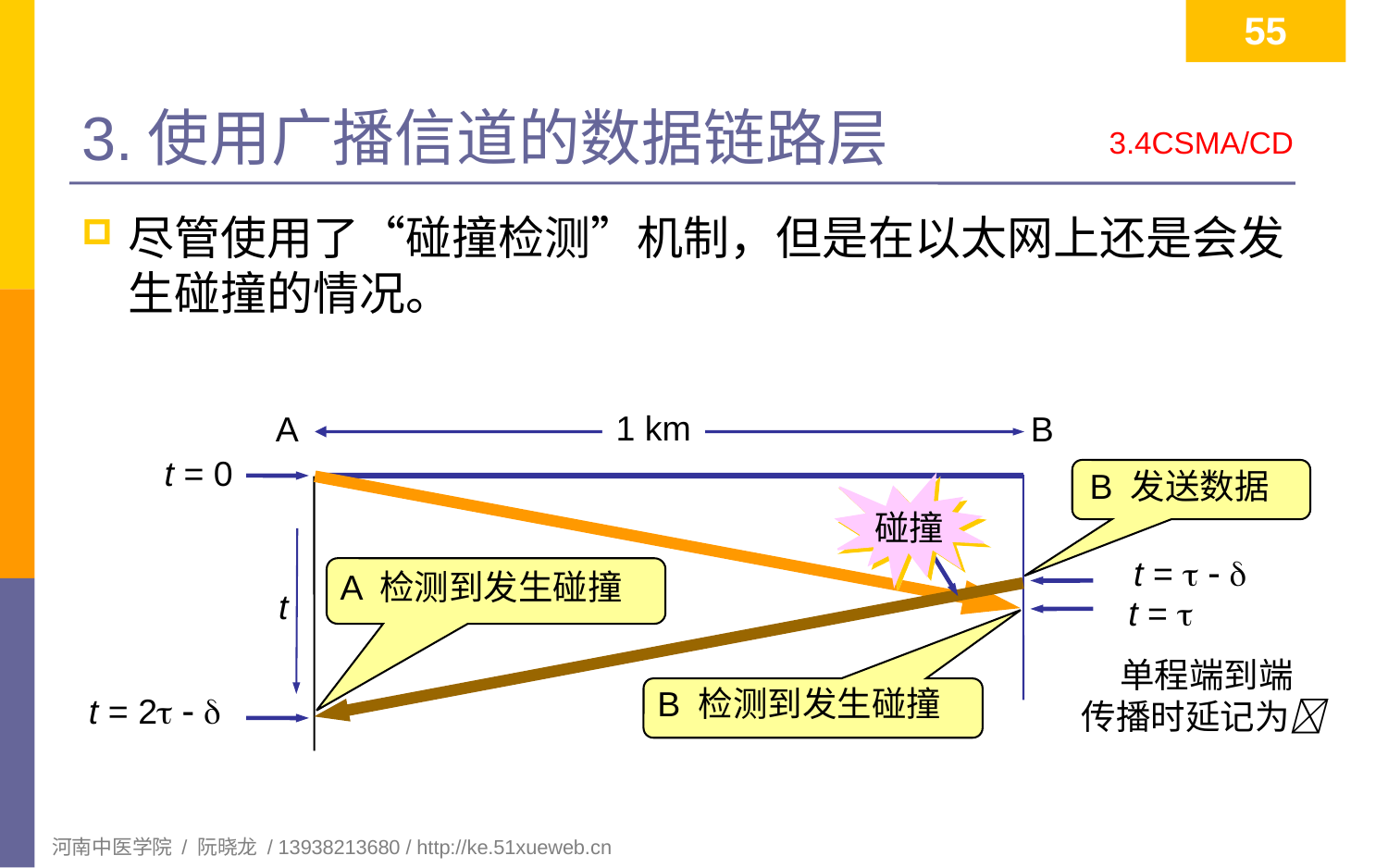

55
# 3.使用广播信道的数据链路层
3.4CSMA/CD
尽管使用了“碰撞检测”机制，但是在以太网上还是会发生碰撞的情况。
1 km
A
B

t = 0
  B 发送数据

  t = τ − δ

碰撞

A 检测到发生碰撞
t = 2τ − δ

t

  t = τ

B 检测到发生碰撞

单程端到端
传播时延记为τ